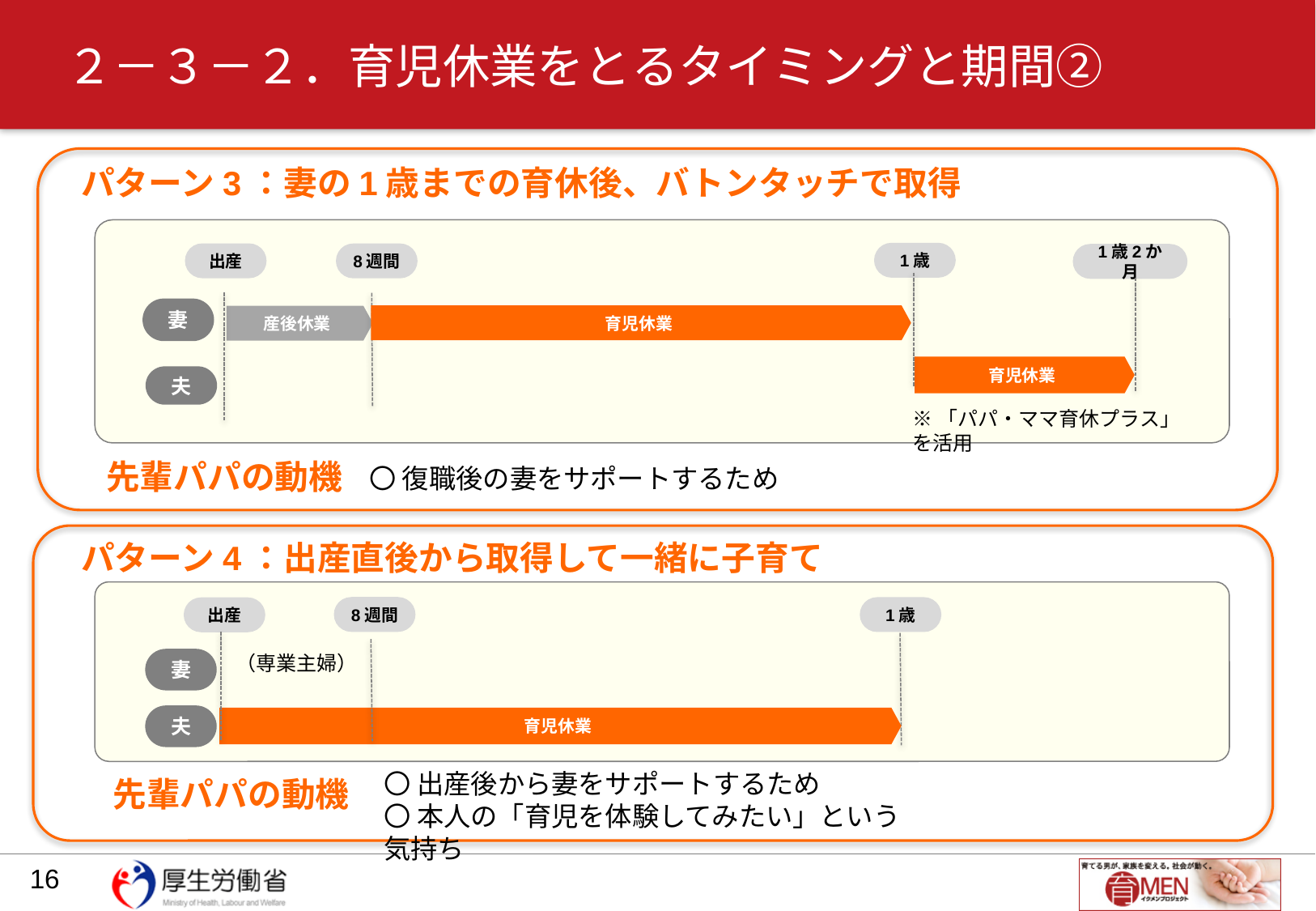

# ２－３－２．育児休業をとるタイミングと期間②

パターン3：妻の1歳までの育休後、バトンタッチで取得

1歳
出産
8週間
1歳2か月
妻
育児休業
産後休業
育児休業
夫
※「パパ・ママ育休プラス」を活用
先輩パパの動機
〇 復職後の妻をサポートするため

パターン4：出産直後から取得して一緒に子育て

8週間
1歳
出産
（専業主婦）
妻
夫
育児休業
〇 出産後から妻をサポートするため
〇 本人の「育児を体験してみたい」という気持ち
先輩パパの動機
16